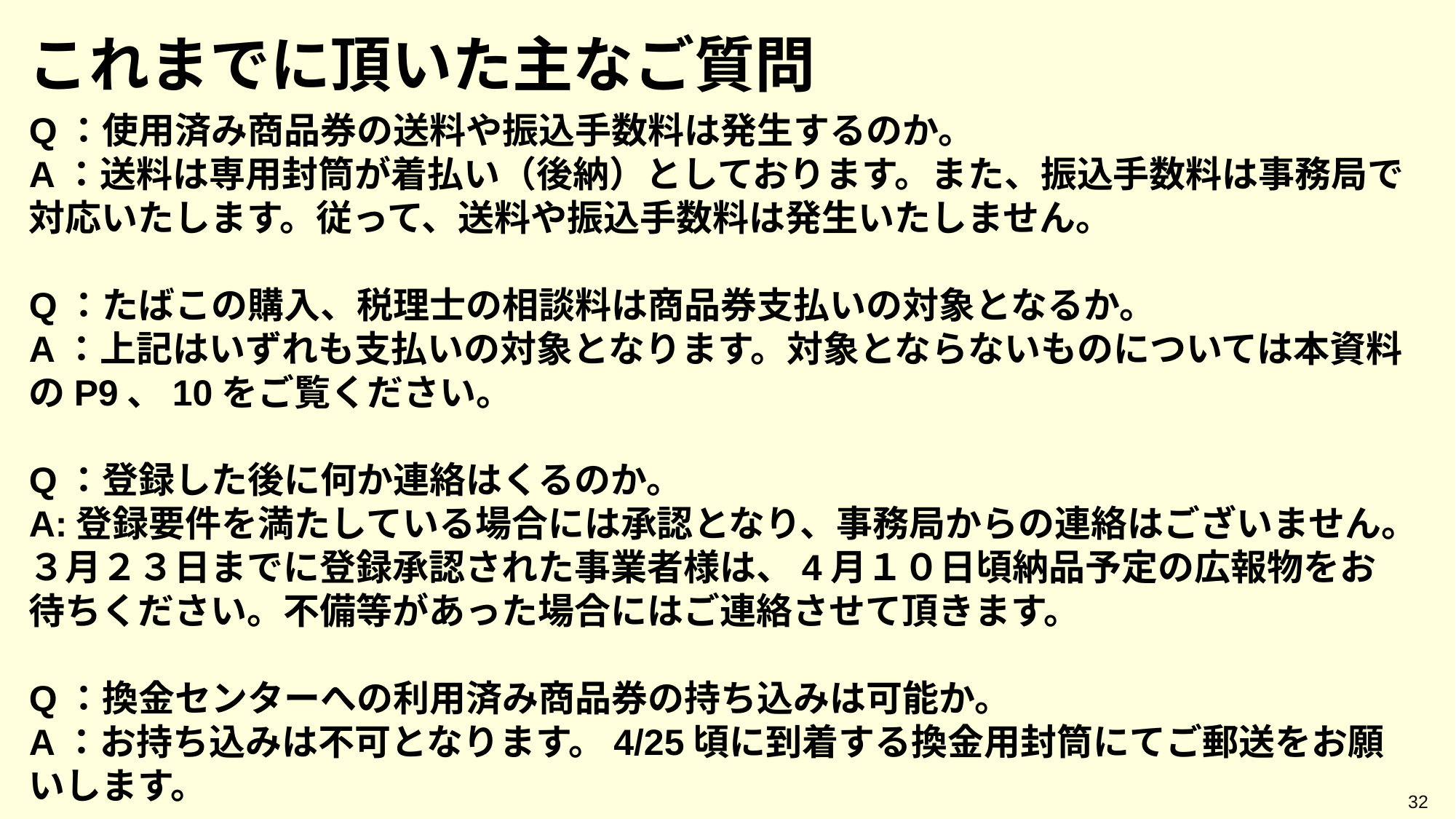

これまでに頂いた主なご質問
Q：使用済み商品券の送料や振込手数料は発生するのか。
A：送料は専用封筒が着払い（後納）としております。また、振込手数料は事務局で対応いたします。従って、送料や振込手数料は発生いたしません。

Q：たばこの購入、税理士の相談料は商品券支払いの対象となるか。
A：上記はいずれも支払いの対象となります。対象とならないものについては本資料のP9、10をご覧ください。

Q：登録した後に何か連絡はくるのか。
A:登録要件を満たしている場合には承認となり、事務局からの連絡はございません。３月２３日までに登録承認された事業者様は、4月１０日頃納品予定の広報物をお待ちください。不備等があった場合にはご連絡させて頂きます。

Q：換金センターへの利用済み商品券の持ち込みは可能か。
A：お持ち込みは不可となります。4/25頃に到着する換金用封筒にてご郵送をお願いします。
32